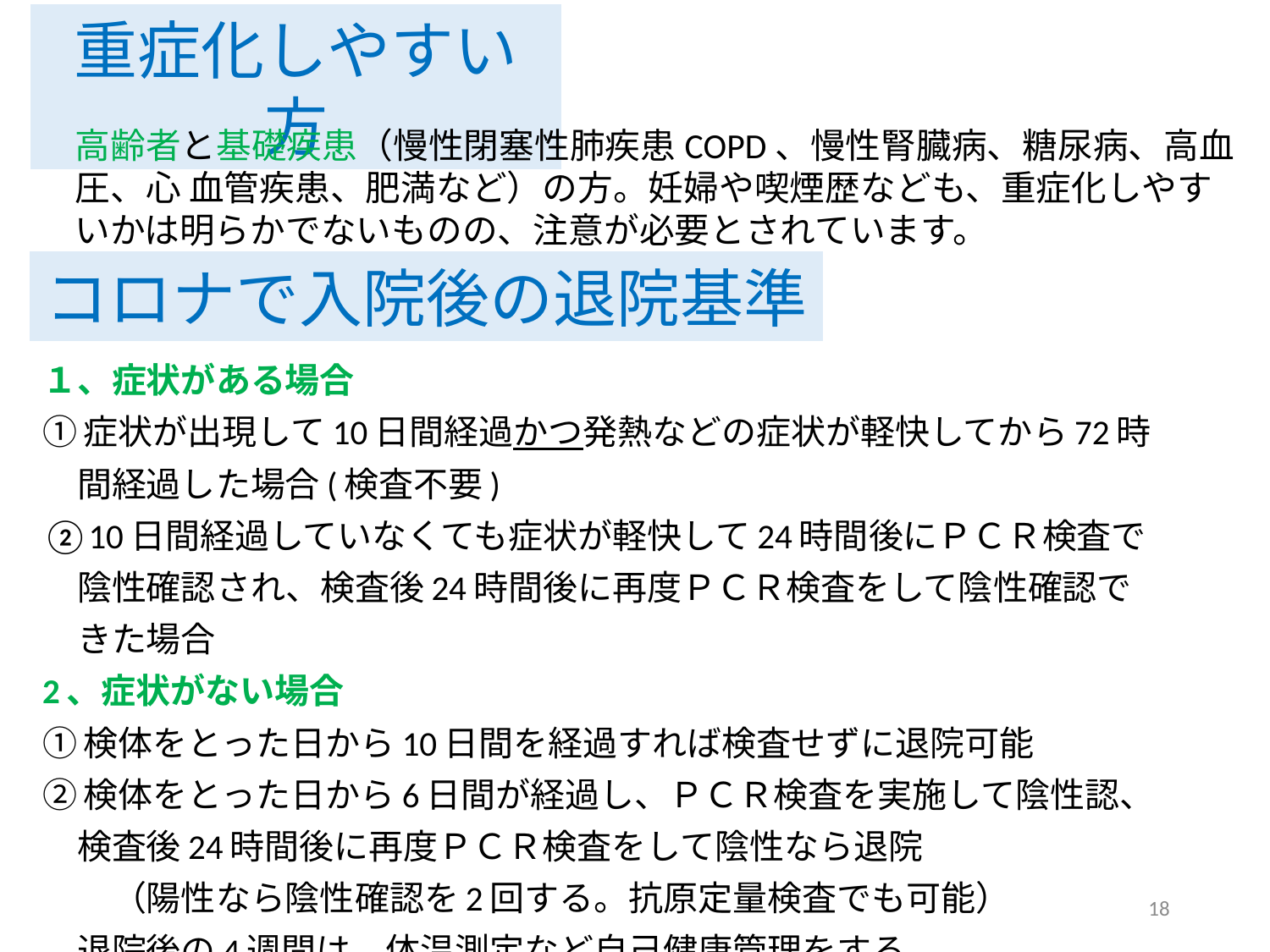

重症化しやすい方
高齢者と基礎疾患（慢性閉塞性肺疾患COPD、慢性腎臓病、糖尿病、高血圧、心 血管疾患、肥満など）の方。妊婦や喫煙歴なども、重症化しやすいかは明らかでないものの、注意が必要とされています。
コロナで入院後の退院基準
１、症状がある場合
①症状が出現して10日間経過かつ発熱などの症状が軽快してから72時
　間経過した場合(検査不要)
②10日間経過していなくても症状が軽快して24時間後にＰＣＲ検査で
　陰性確認され、検査後24時間後に再度ＰＣＲ検査をして陰性確認で
　きた場合
2、症状がない場合
①検体をとった日から10日間を経過すれば検査せずに退院可能
②検体をとった日から6日間が経過し、ＰＣＲ検査を実施して陰性認、
　検査後24時間後に再度ＰＣＲ検査をして陰性なら退院
　　（陽性なら陰性確認を2回する。抗原定量検査でも可能）
　退院後の4週間は、体温測定など自己健康管理をする厚生労働省コロナウイルスQ＆Aより

18